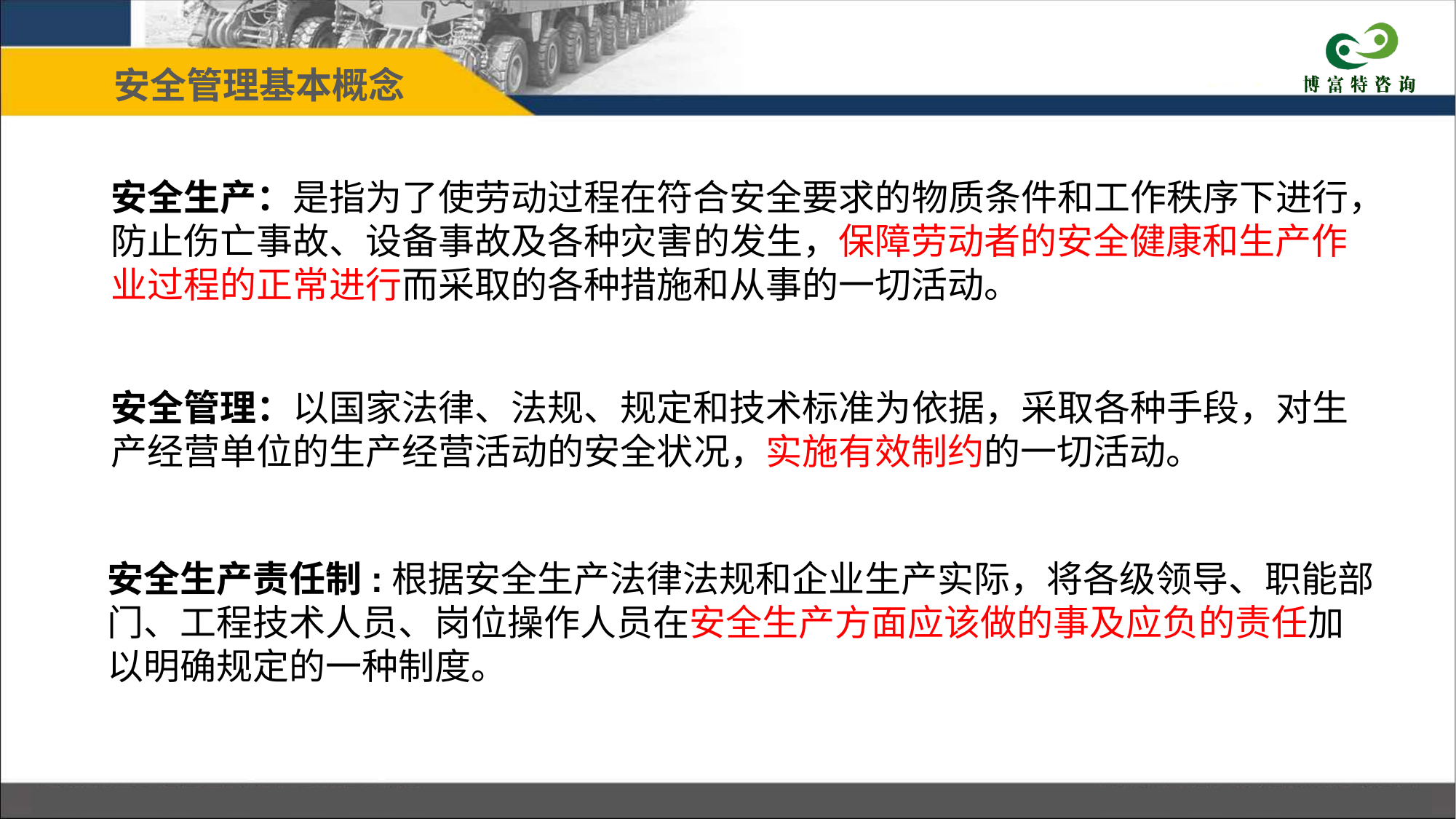

安全管理基本概念
安全生产：是指为了使劳动过程在符合安全要求的物质条件和工作秩序下进行，防止伤亡事故、设备事故及各种灾害的发生，保障劳动者的安全健康和生产作业过程的正常进行而采取的各种措施和从事的一切活动。
安全管理：以国家法律、法规、规定和技术标准为依据，采取各种手段，对生产经营单位的生产经营活动的安全状况，实施有效制约的一切活动。
安全生产责任制:根据安全生产法律法规和企业生产实际，将各级领导、职能部门、工程技术人员、岗位操作人员在安全生产方面应该做的事及应负的责任加以明确规定的一种制度。